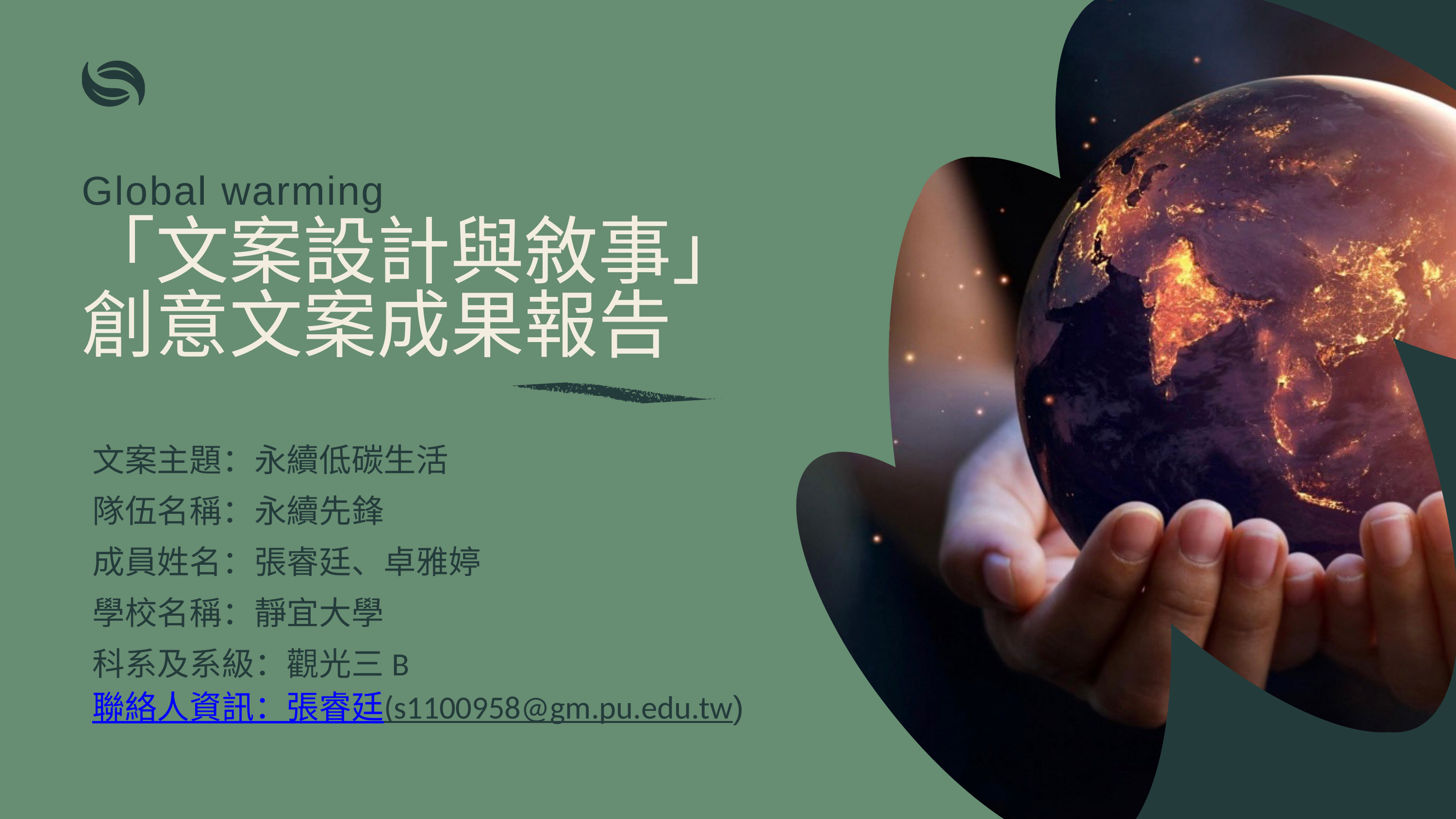

Global warming
「文案設計與敘事」創意文案成果報告

文案主題：永續低碳生活 ​
隊伍名稱：永續先鋒 ​
成員姓名：張睿廷、卓雅婷 ​
學校名稱：靜宜大學 ​
科系及系級：觀光三B ​
聯絡人資訊：張睿廷(s1100958@gm.pu.edu.tw)